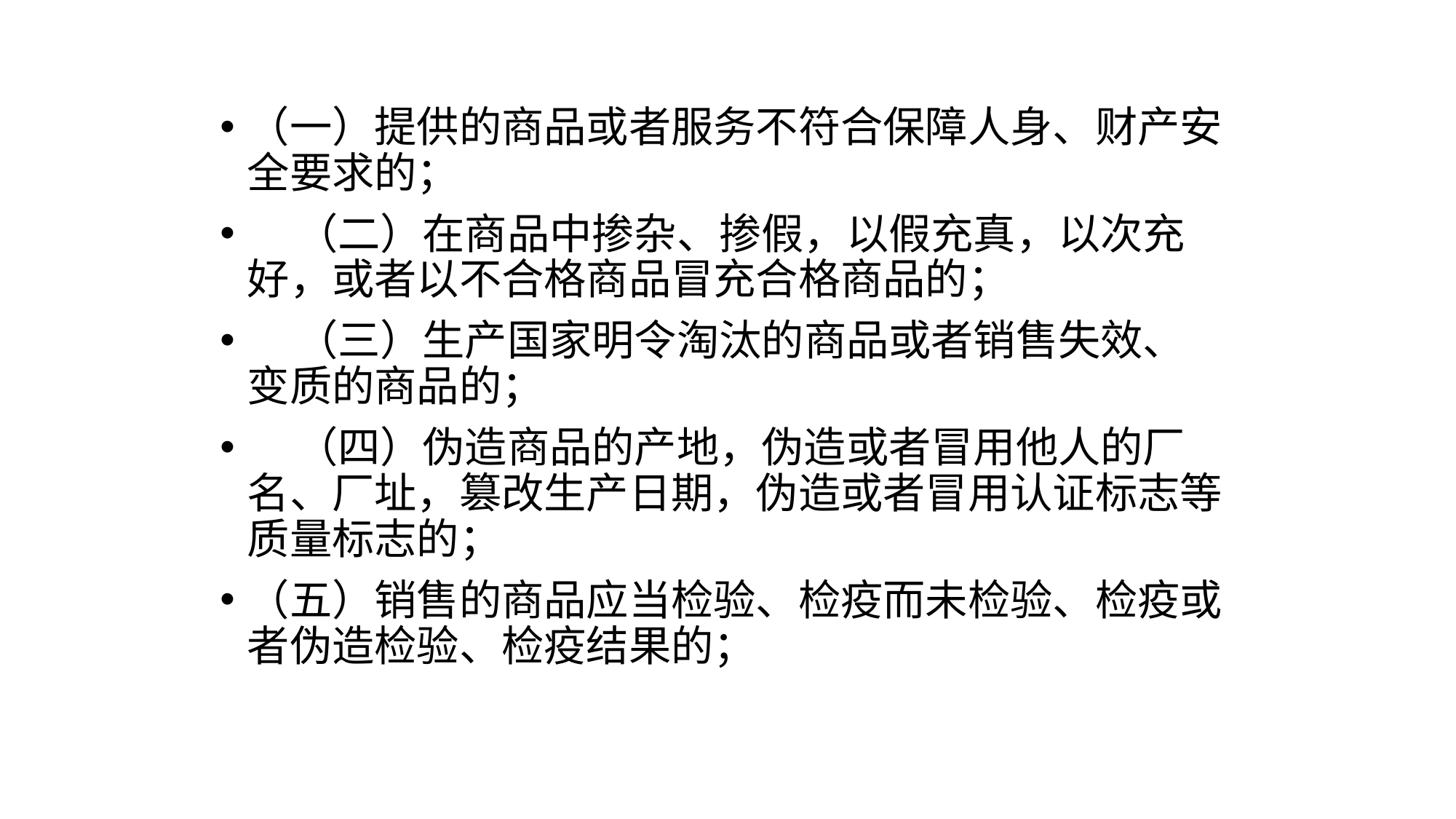

（一）提供的商品或者服务不符合保障人身、财产安全要求的；
    （二）在商品中掺杂、掺假，以假充真，以次充好，或者以不合格商品冒充合格商品的；
    （三）生产国家明令淘汰的商品或者销售失效、变质的商品的；
    （四）伪造商品的产地，伪造或者冒用他人的厂名、厂址，篡改生产日期，伪造或者冒用认证标志等质量标志的；
（五）销售的商品应当检验、检疫而未检验、检疫或者伪造检验、检疫结果的；